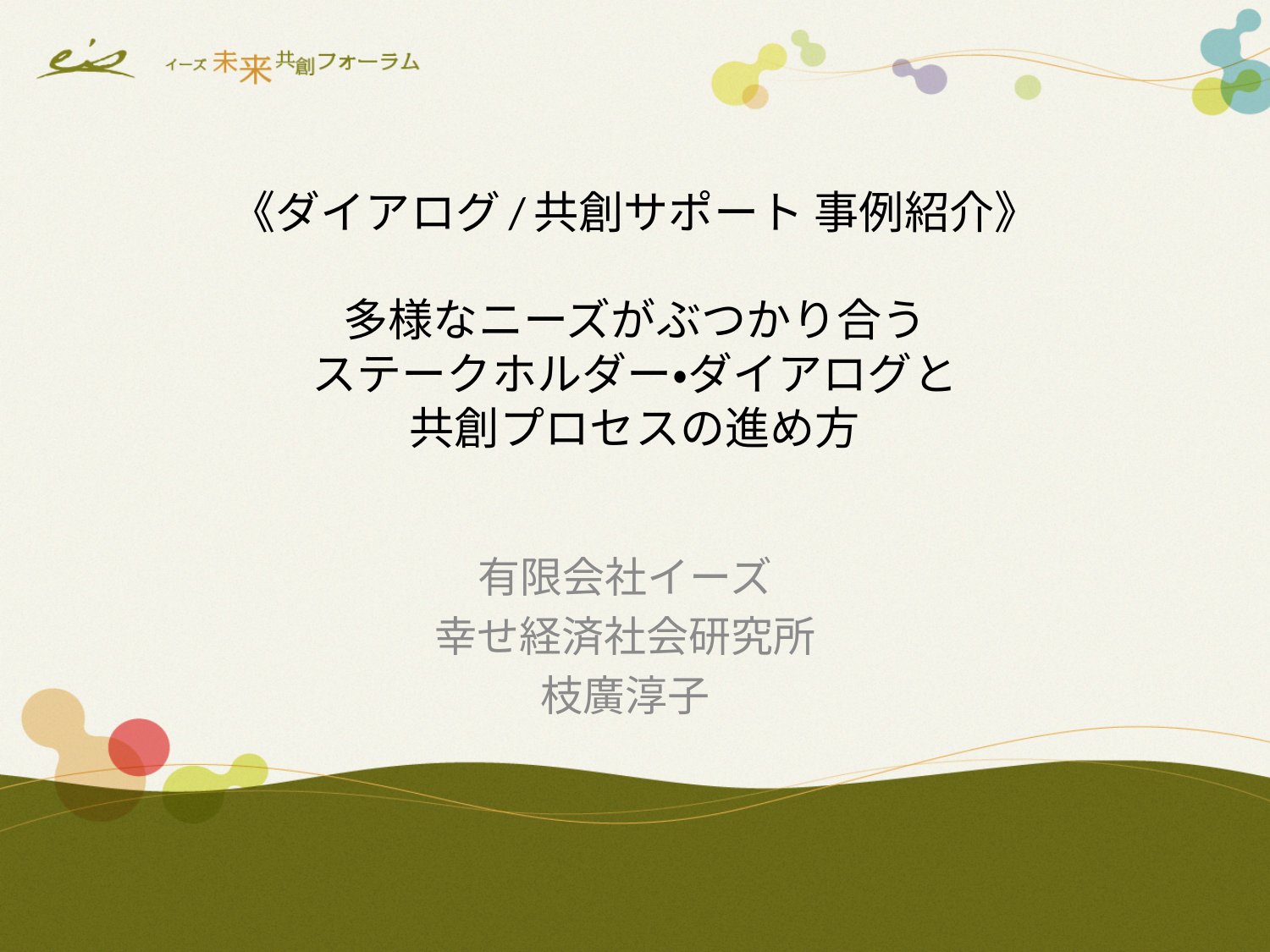

# 《ダイアログ/共創サポート 事例紹介》 多様なニーズがぶつかり合う ステークホルダー・ダイアログと 共創プロセスの進め方
有限会社イーズ
幸せ経済社会研究所
枝廣淳子